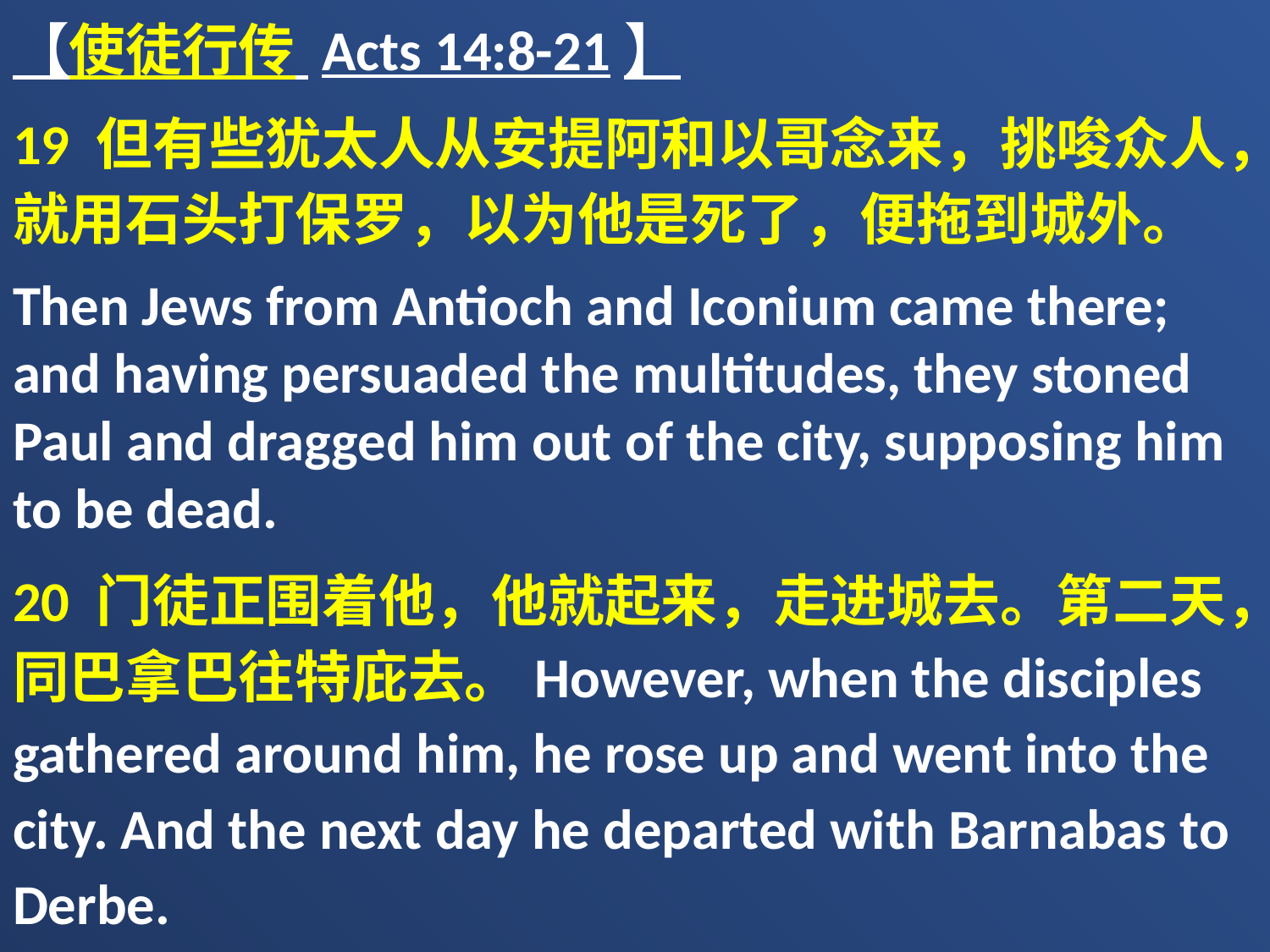

【使徒行传 Acts 14:8-21】
19 但有些犹太人从安提阿和以哥念来，挑唆众人，就用石头打保罗，以为他是死了，便拖到城外。
Then Jews from Antioch and Iconium came there; and having persuaded the multitudes, they stoned Paul and dragged him out of the city, supposing him to be dead.
20 门徒正围着他，他就起来，走进城去。第二天，同巴拿巴往特庇去。However, when the disciples gathered around him, he rose up and went into the city. And the next day he departed with Barnabas to Derbe.